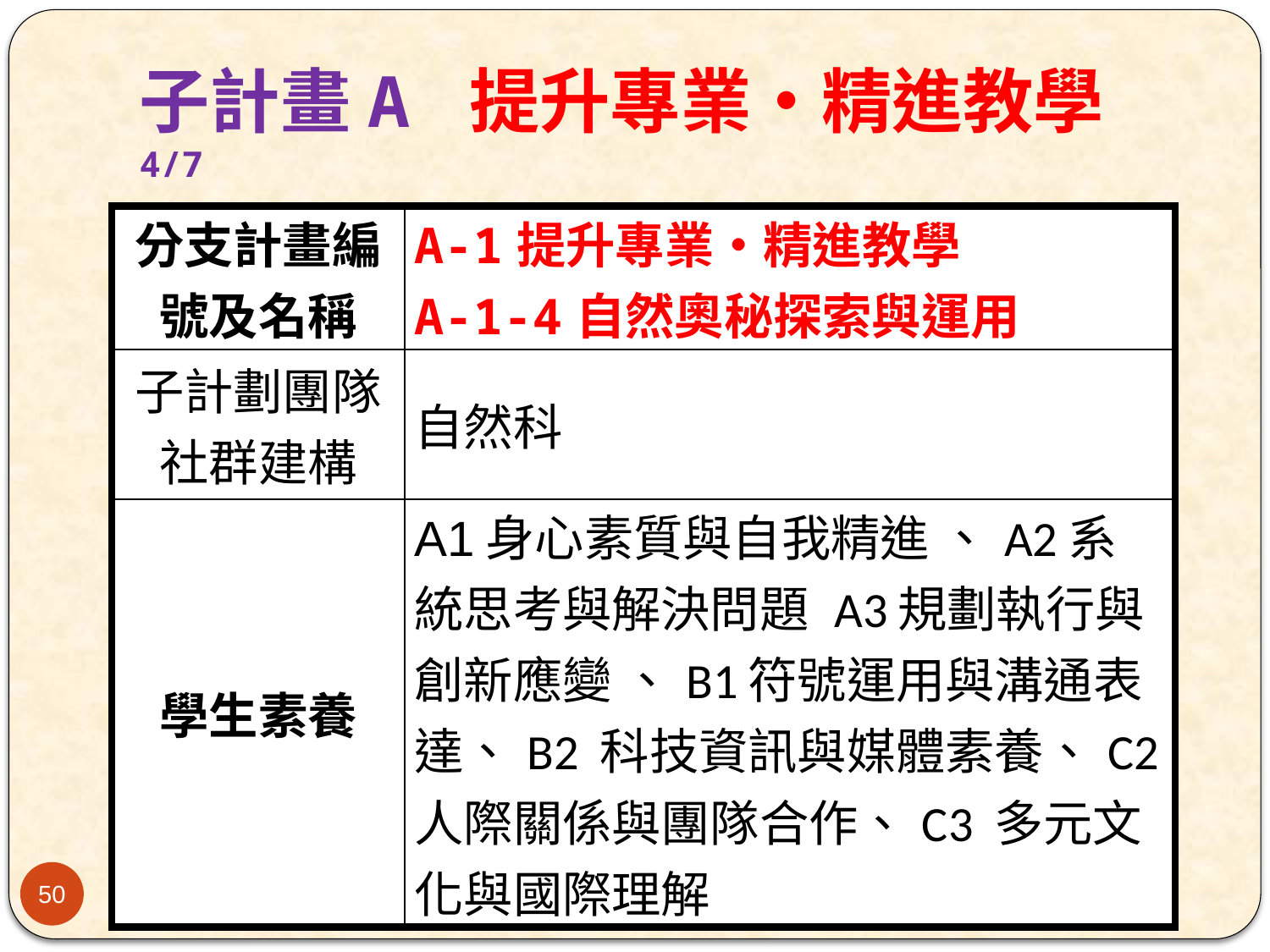

# 子計畫A 提升專業‧精進教學 4/7
| 分支計畫編號及名稱 | A-1提升專業‧精進教學 A-1-4自然奧秘探索與運用 |
| --- | --- |
| 子計劃團隊社群建構 | 自然科 |
| 學生素養 | A1身心素質與自我精進 、A2系統思考與解決問題 A3規劃執行與創新應變 、B1符號運用與溝通表達、B2 科技資訊與媒體素養、C2 人際關係與團隊合作、C3 多元文化與國際理解 |
50